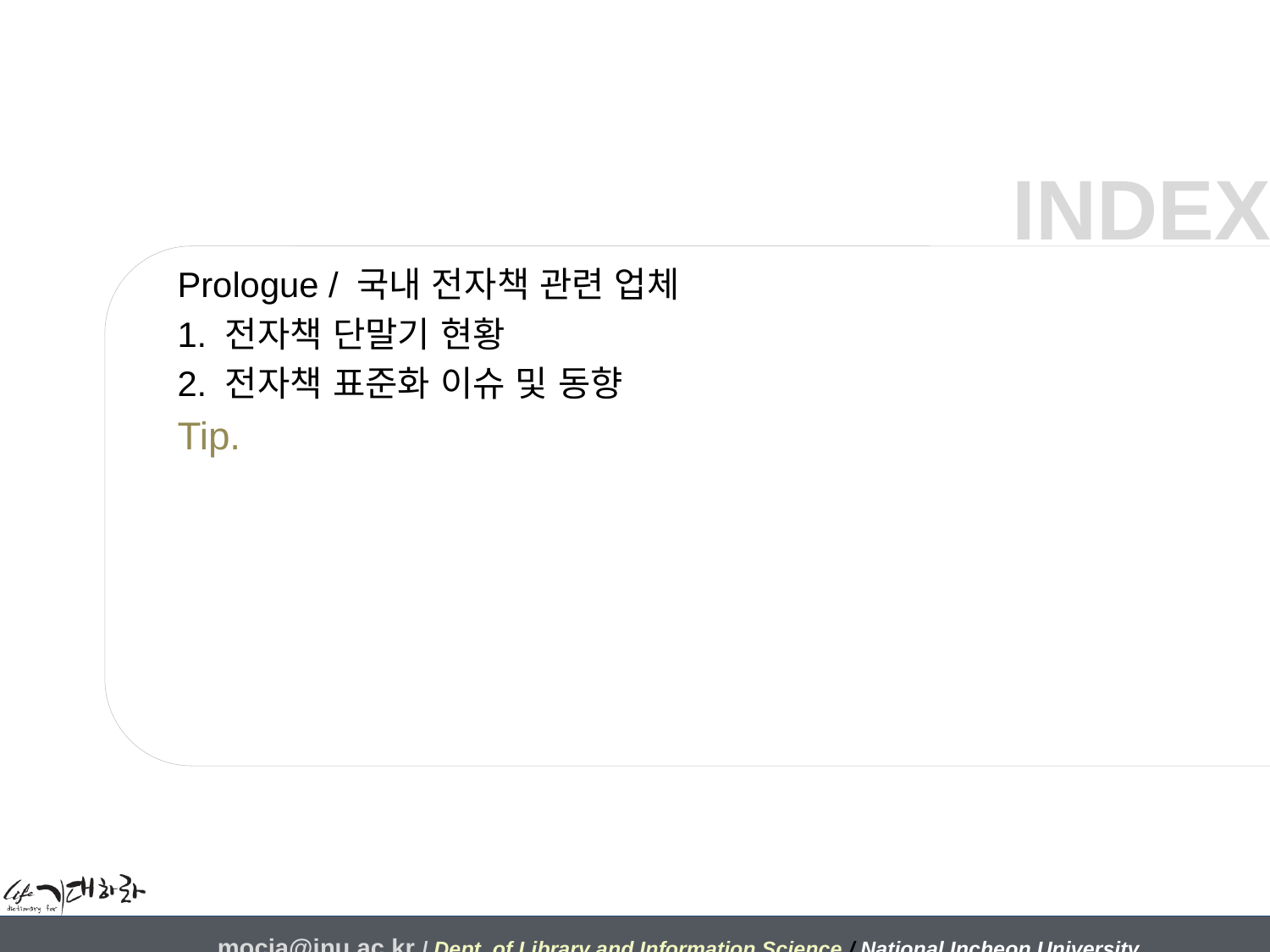

Prologue / 국내 전자책 관련 업체
전자책 단말기 현황
전자책 표준화 이슈 및 동향
Tip.

mocja@inu.ac.kr / Dept. of Library and Information Science / National Incheon University